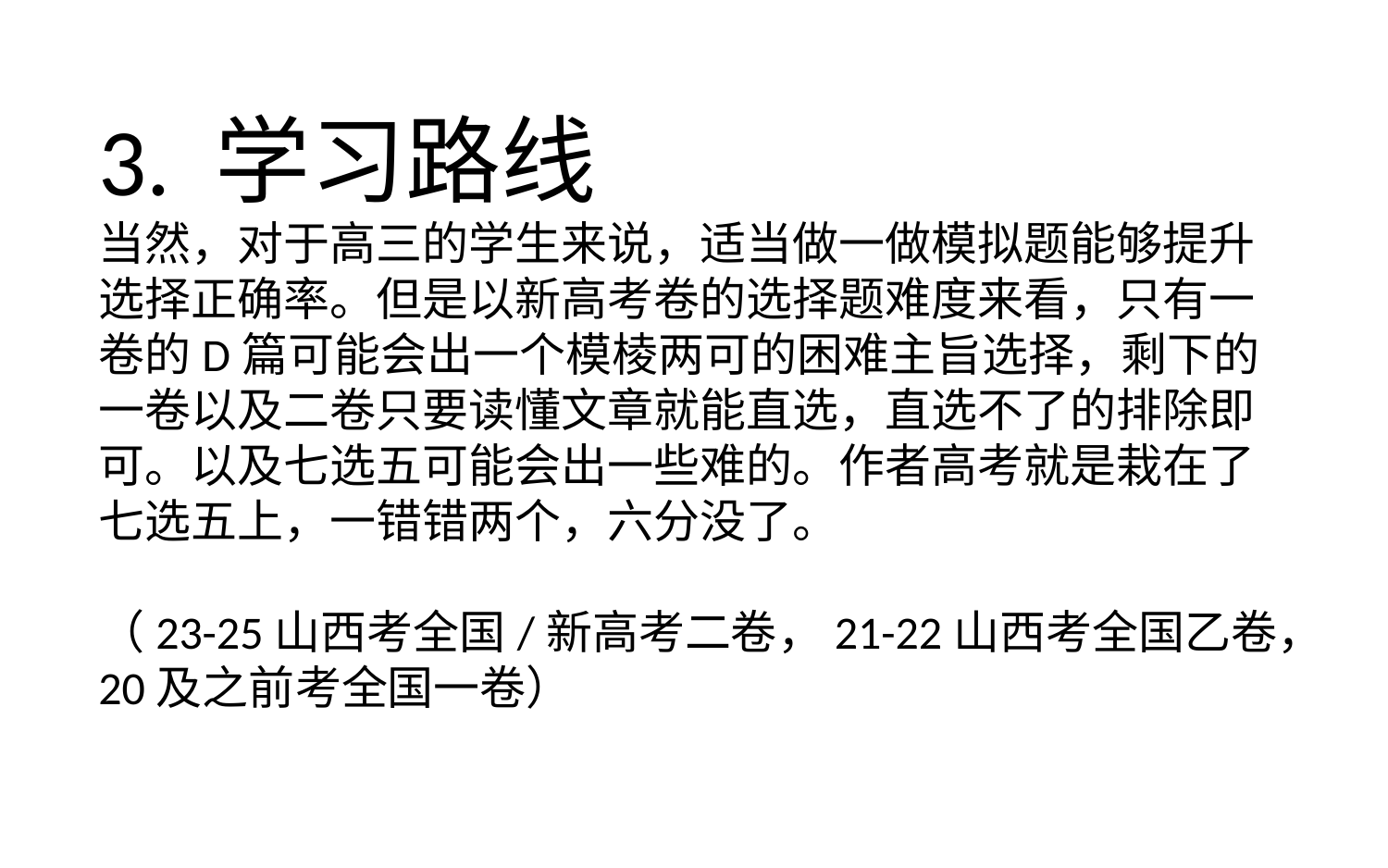

3. 学习路线
当然，对于高三的学生来说，适当做一做模拟题能够提升选择正确率。但是以新高考卷的选择题难度来看，只有一卷的D篇可能会出一个模棱两可的困难主旨选择，剩下的一卷以及二卷只要读懂文章就能直选，直选不了的排除即可。以及七选五可能会出一些难的。作者高考就是栽在了七选五上，一错错两个，六分没了。

（23-25山西考全国/新高考二卷，21-22山西考全国乙卷，20及之前考全国一卷）